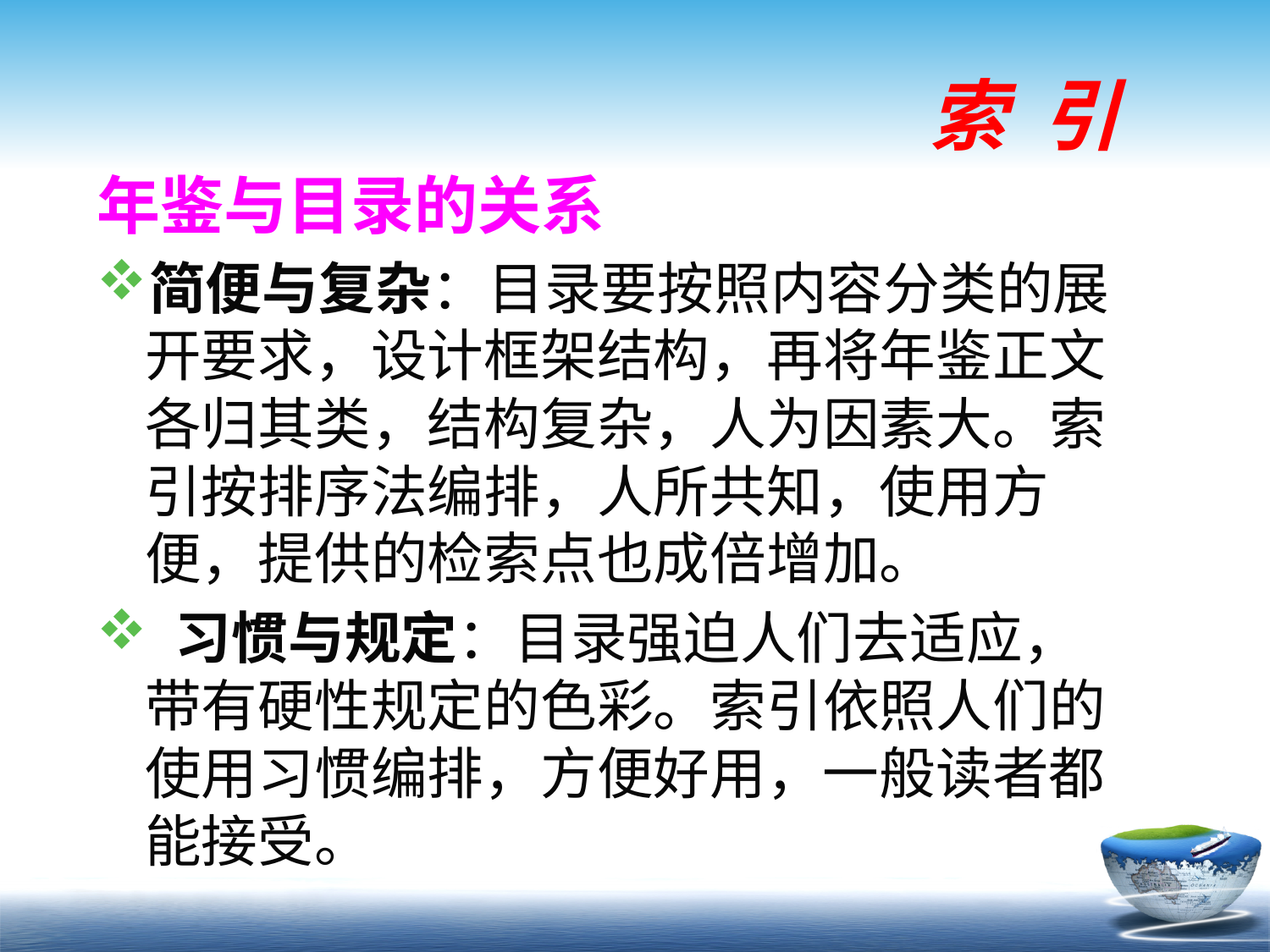

# 索  引
年鉴与目录的关系
简便与复杂：目录要按照内容分类的展开要求，设计框架结构，再将年鉴正文各归其类，结构复杂，人为因素大。索引按排序法编排，人所共知，使用方便，提供的检索点也成倍增加。
 习惯与规定：目录强迫人们去适应，带有硬性规定的色彩。索引依照人们的使用习惯编排，方便好用，一般读者都能接受。